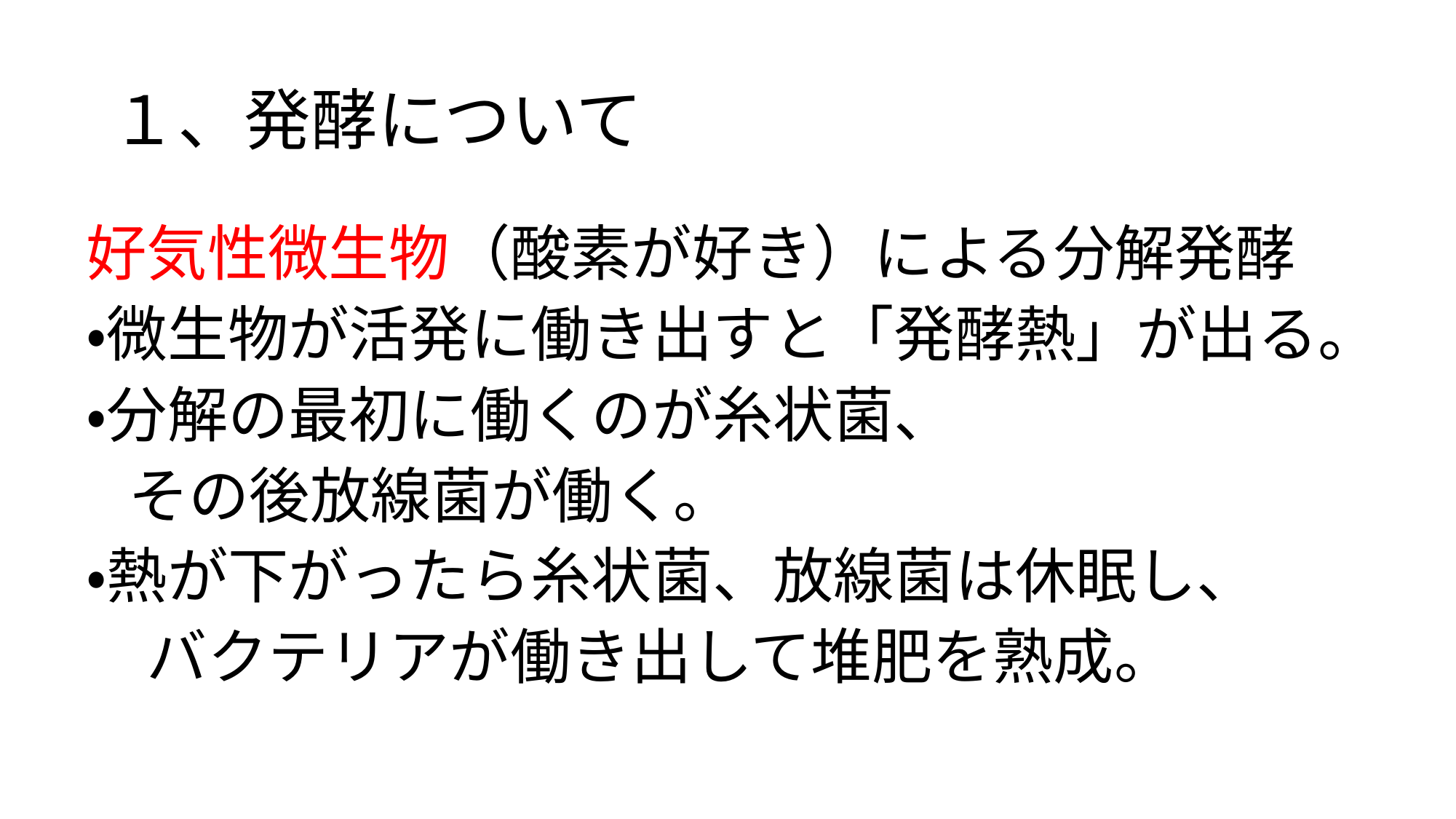

# １、発酵について
好気性微生物（酸素が好き）による分解発酵
・微生物が活発に働き出すと「発酵熱」が出る。
・分解の最初に働くのが糸状菌、
  その後放線菌が働く。
・熱が下がったら糸状菌、放線菌は休眠し、
　バクテリアが働き出して堆肥を熟成。